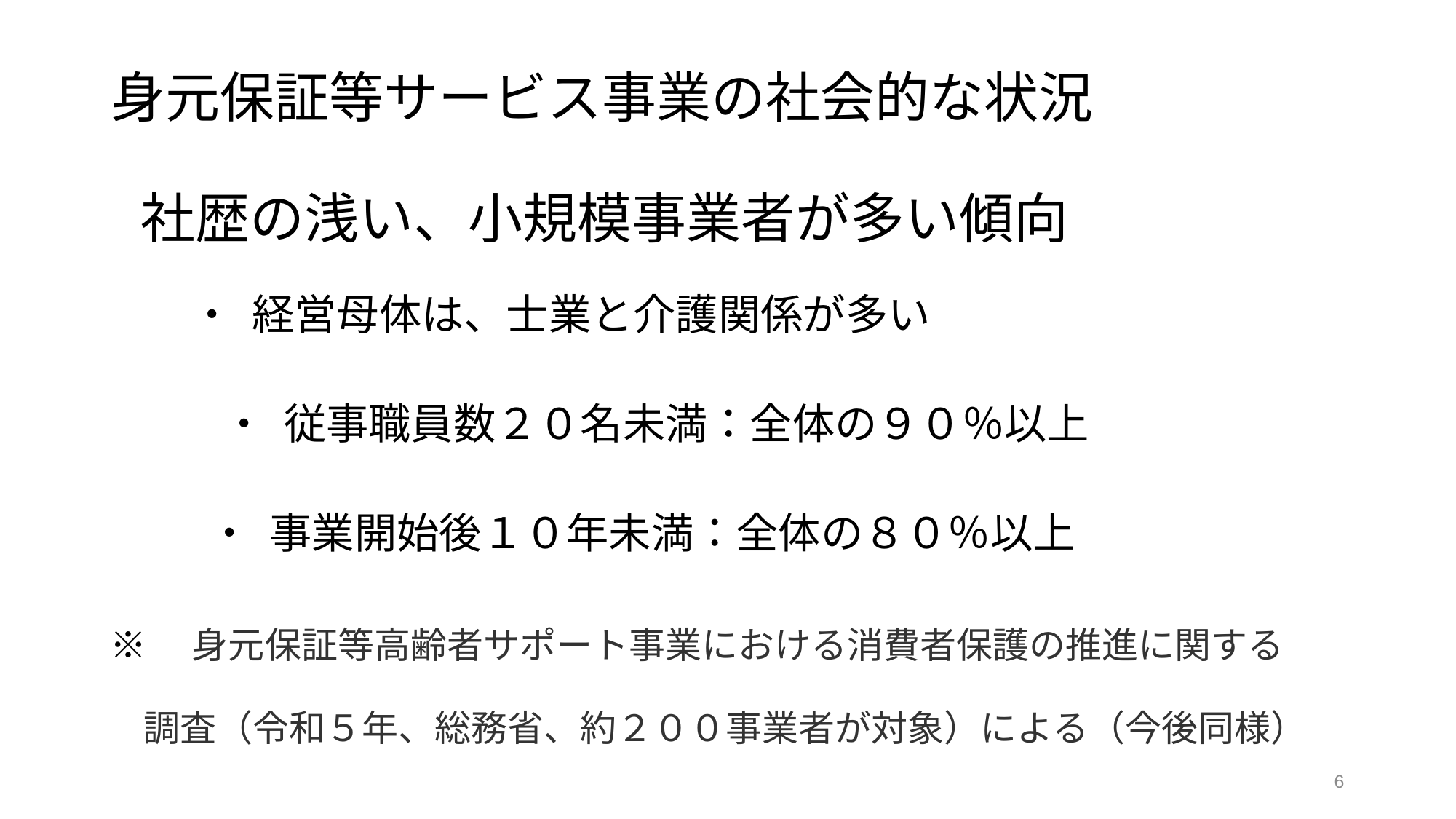

# 身元保証等サービス事業の社会的な状況

　社歴の浅い、小規模事業者が多い傾向

          ・  経営母体は、士業と介護関係が多い

　　 　・  従事職員数２０名未満：全体の９０％以上

　　    ・  事業開始後１０年未満：全体の８０％以上

   ※　身元保証等高齢者サポート事業における消費者保護の推進に関する

      調査（令和５年、総務省、約２００事業者が対象）による（今後同様）

6